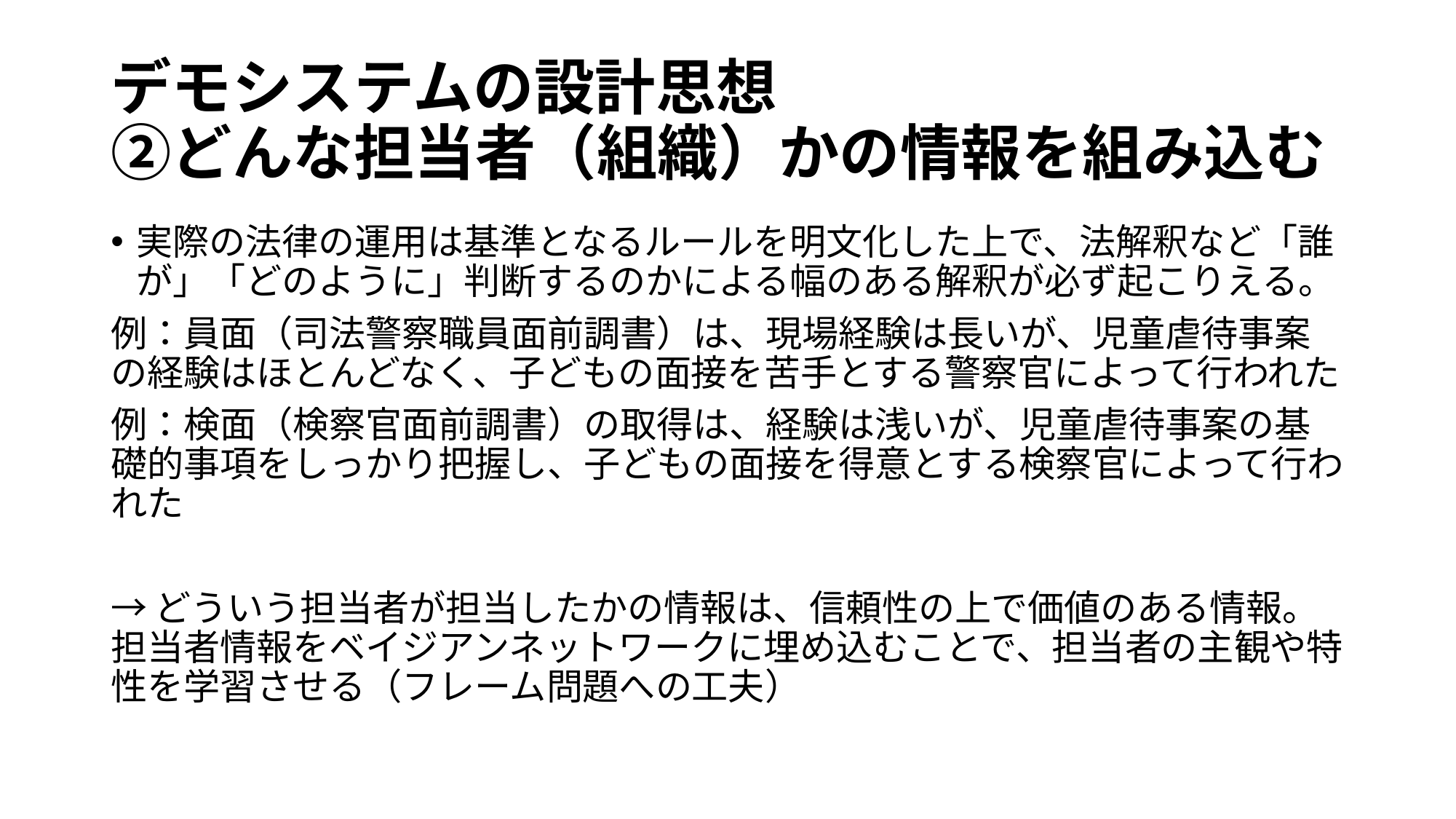

# デモシステムの設計思想 ②どんな担当者（組織）かの情報を組み込む
実際の法律の運用は基準となるルールを明文化した上で、法解釈など「誰が」「どのように」判断するのかによる幅のある解釈が必ず起こりえる。
例：員面（司法警察職員面前調書）は、現場経験は長いが、児童虐待事案の経験はほとんどなく、子どもの面接を苦手とする警察官によって行われた
例：検面（検察官面前調書）の取得は、経験は浅いが、児童虐待事案の基礎的事項をしっかり把握し、子どもの面接を得意とする検察官によって行われた

→どういう担当者が担当したかの情報は、信頼性の上で価値のある情報。担当者情報をベイジアンネットワークに埋め込むことで、担当者の主観や特性を学習させる（フレーム問題への工夫）